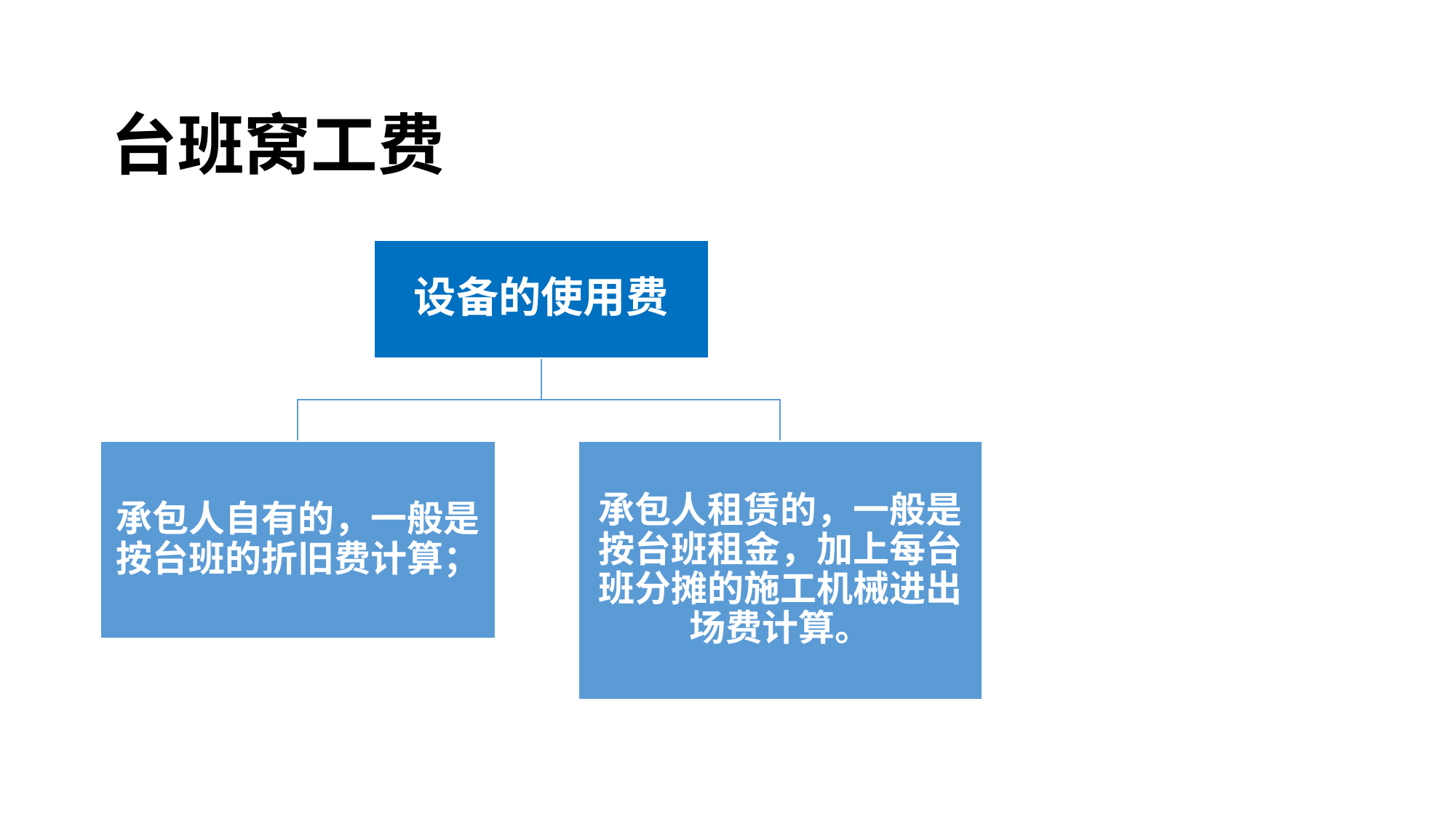

# 台班窝工费
设备的使用费
承包人自有的，一般是按台班的折旧费计算；
承包人租赁的，一般是按台班租金，加上每台班分摊的施工机械进出场费计算。